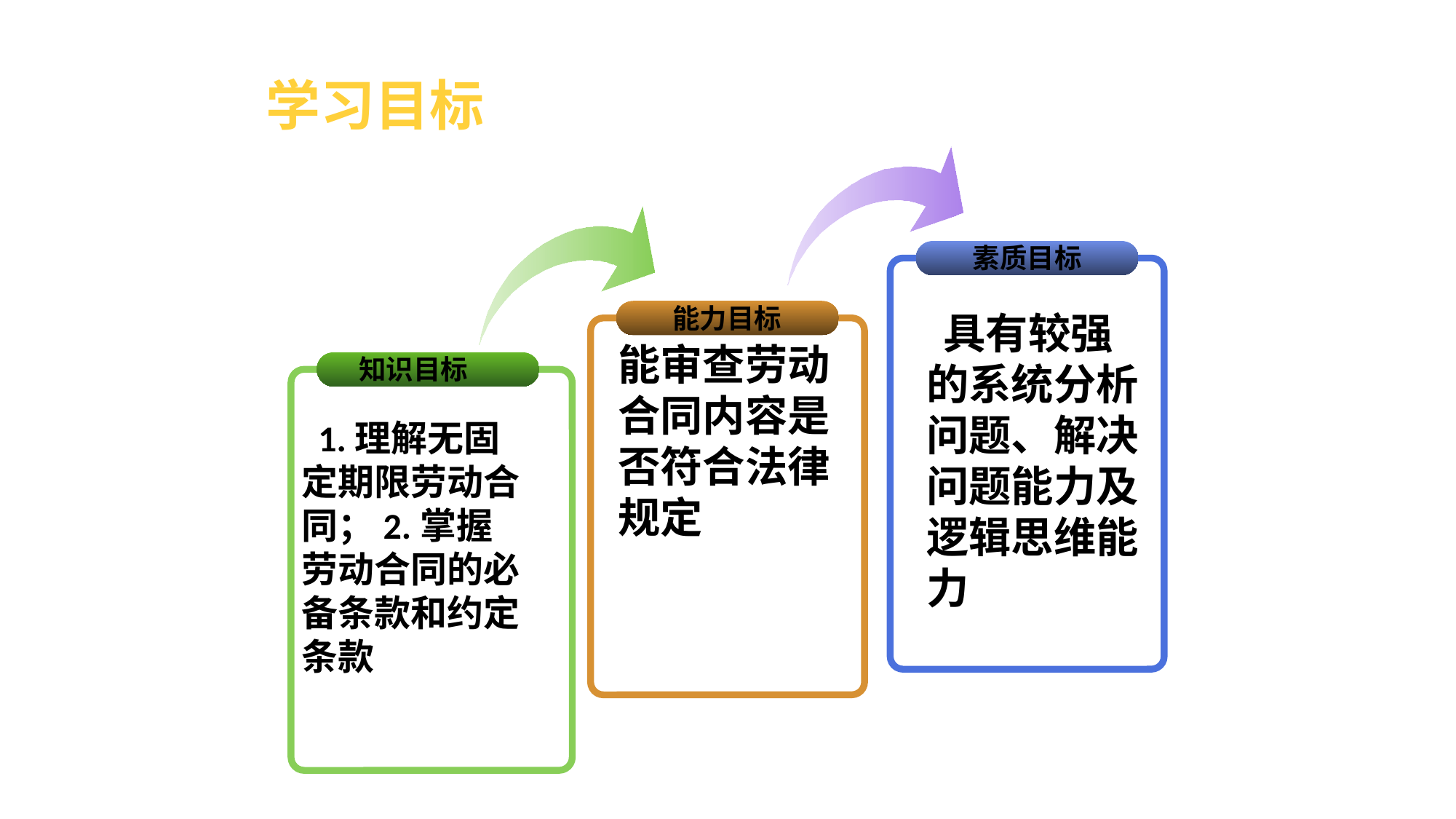

# 学习目标

素质目标

能力目标

 具有较强的系统分析问题、解决问题能力及逻辑思维能力

能审查劳动合同内容是否符合法律规定
知识目标

  1.理解无固定期限劳动合同；2.掌握劳动合同的必备条款和约定条款